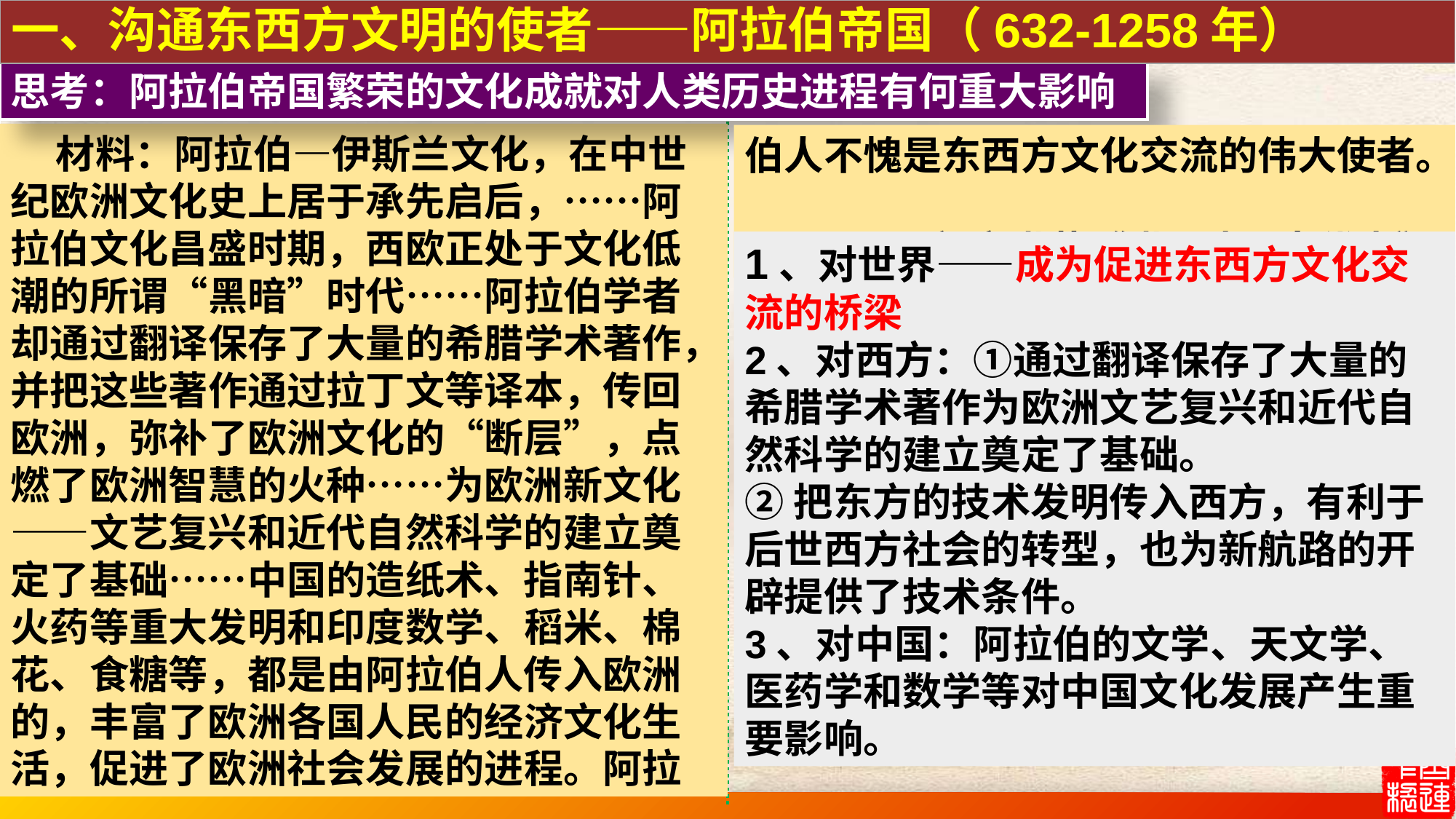

一、沟通东西方文明的使者——阿拉伯帝国（632-1258年）
思考：阿拉伯帝国繁荣的文化成就对人类历史进程有何重大影响
    材料：阿拉伯—伊斯兰文化，在中世纪欧洲文化史上居于承先启后，……阿拉伯文化昌盛时期，西欧正处于文化低潮的所谓“黑暗”时代……阿拉伯学者却通过翻译保存了大量的希腊学术著作，并把这些著作通过拉丁文等译本，传回欧洲，弥补了欧洲文化的“断层”，点燃了欧洲智慧的火种……为欧洲新文化——文艺复兴和近代自然科学的建立奠定了基础……中国的造纸术、指南针、火药等重大发明和印度数学、稻米、棉花、食糖等，都是由阿拉伯人传入欧洲的，丰富了欧洲各国人民的经济文化生活，促进了欧洲社会发展的进程。阿拉
伯人不愧是东西方文化交流的伟大使者。
 ——吴于廑 齐世荣《世界史·古代史》
1、对世界——成为促进东西方文化交流的桥梁
2、对西方：①通过翻译保存了大量的希腊学术著作为欧洲文艺复兴和近代自然科学的建立奠定了基础。
②把东方的技术发明传入西方，有利于后世西方社会的转型，也为新航路的开辟提供了技术条件。
3、对中国：阿拉伯的文学、天文学、医药学和数学等对中国文化发展产生重要影响。